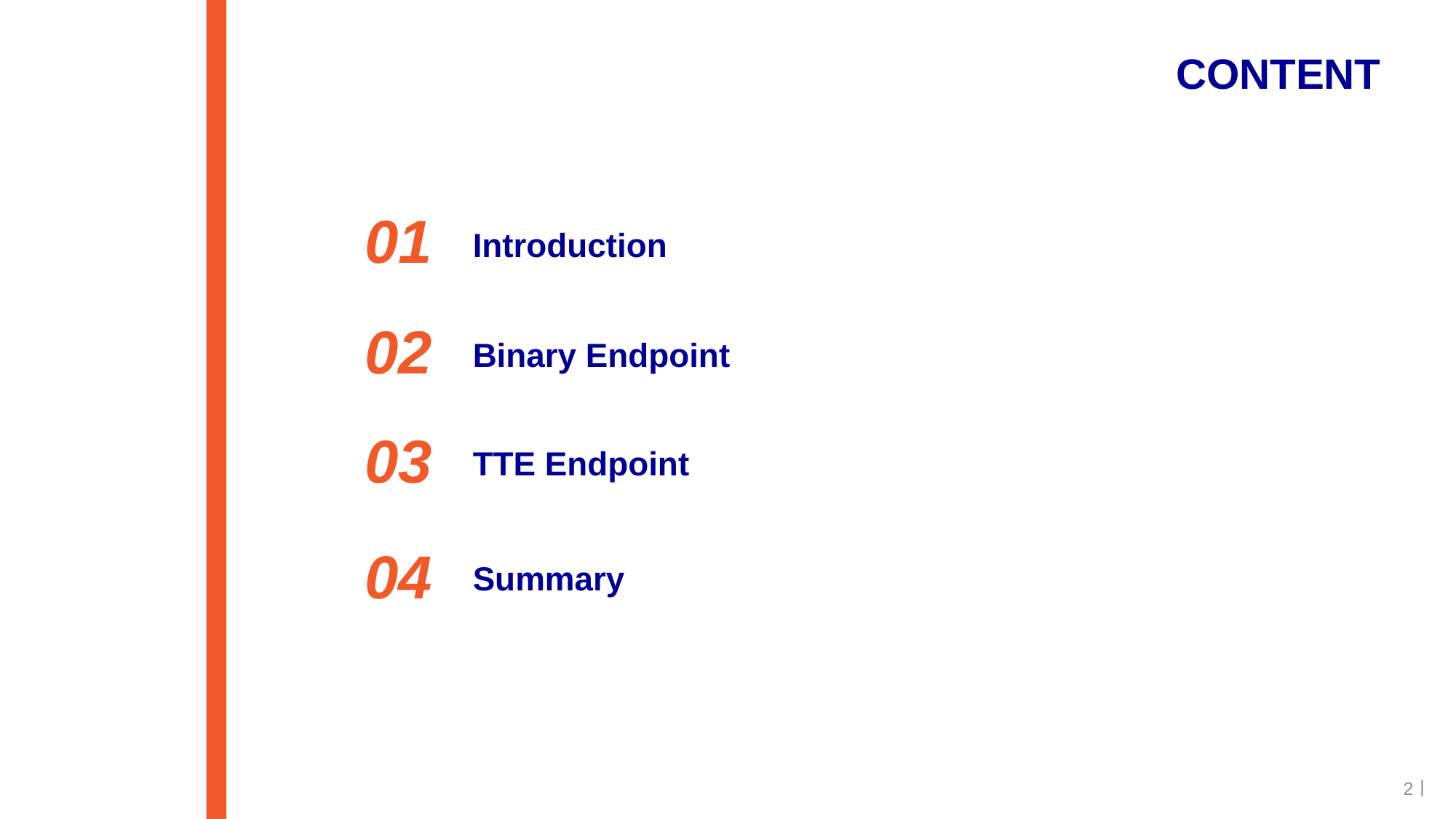

CONTENT
# Introduction
01
Binary Endpoint
02
TTE Endpoint
03
Summary
04
2丨